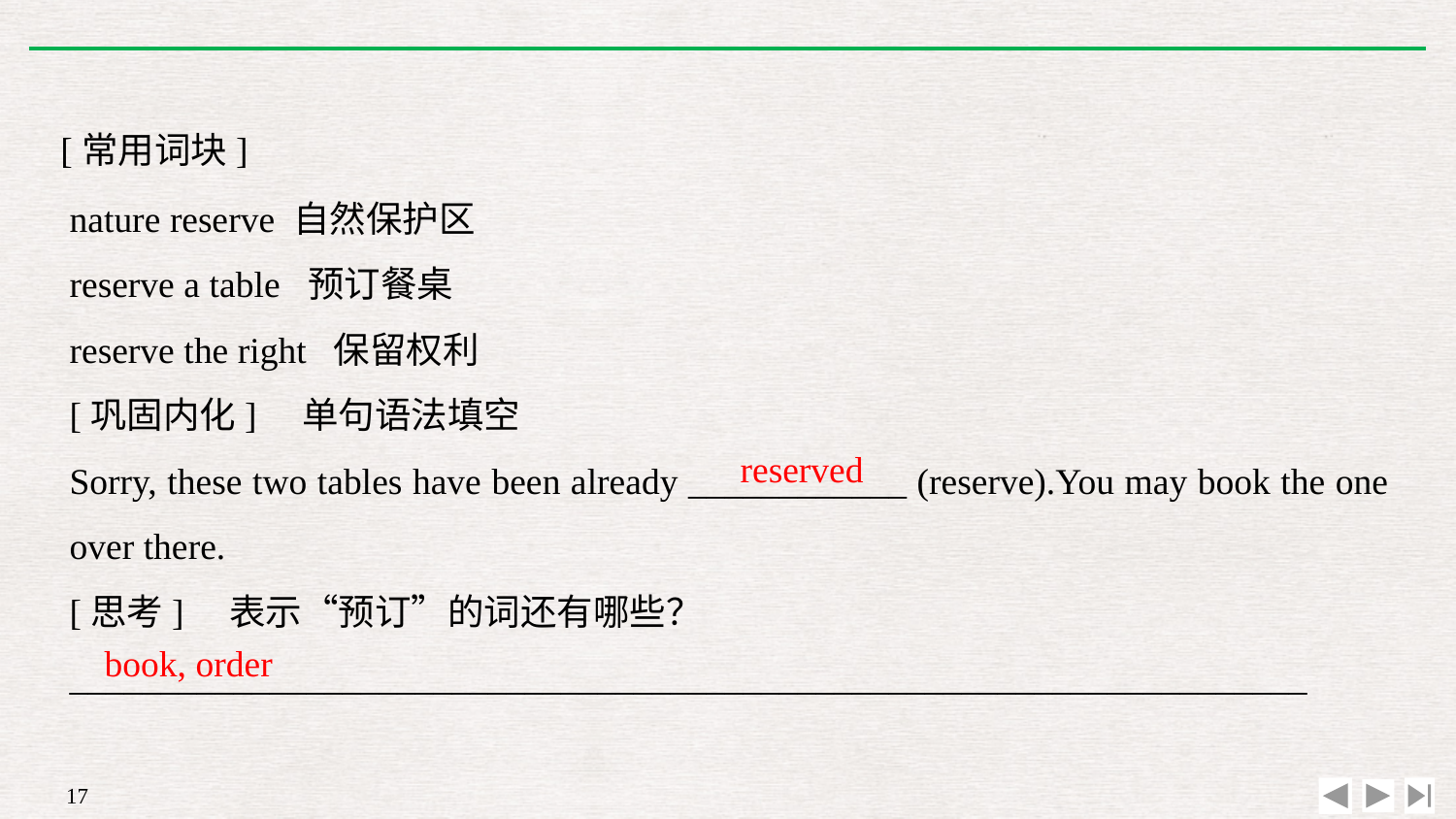

[常用词块]
nature reserve 自然保护区
reserve a table  预订餐桌
reserve the right  保留权利
[巩固内化]　单句语法填空
Sorry, these two tables have been already ____________ (reserve).You may book the one over there.
[思考]　表示“预订”的词还有哪些？
____________________________________________________________________
reserved
book, order